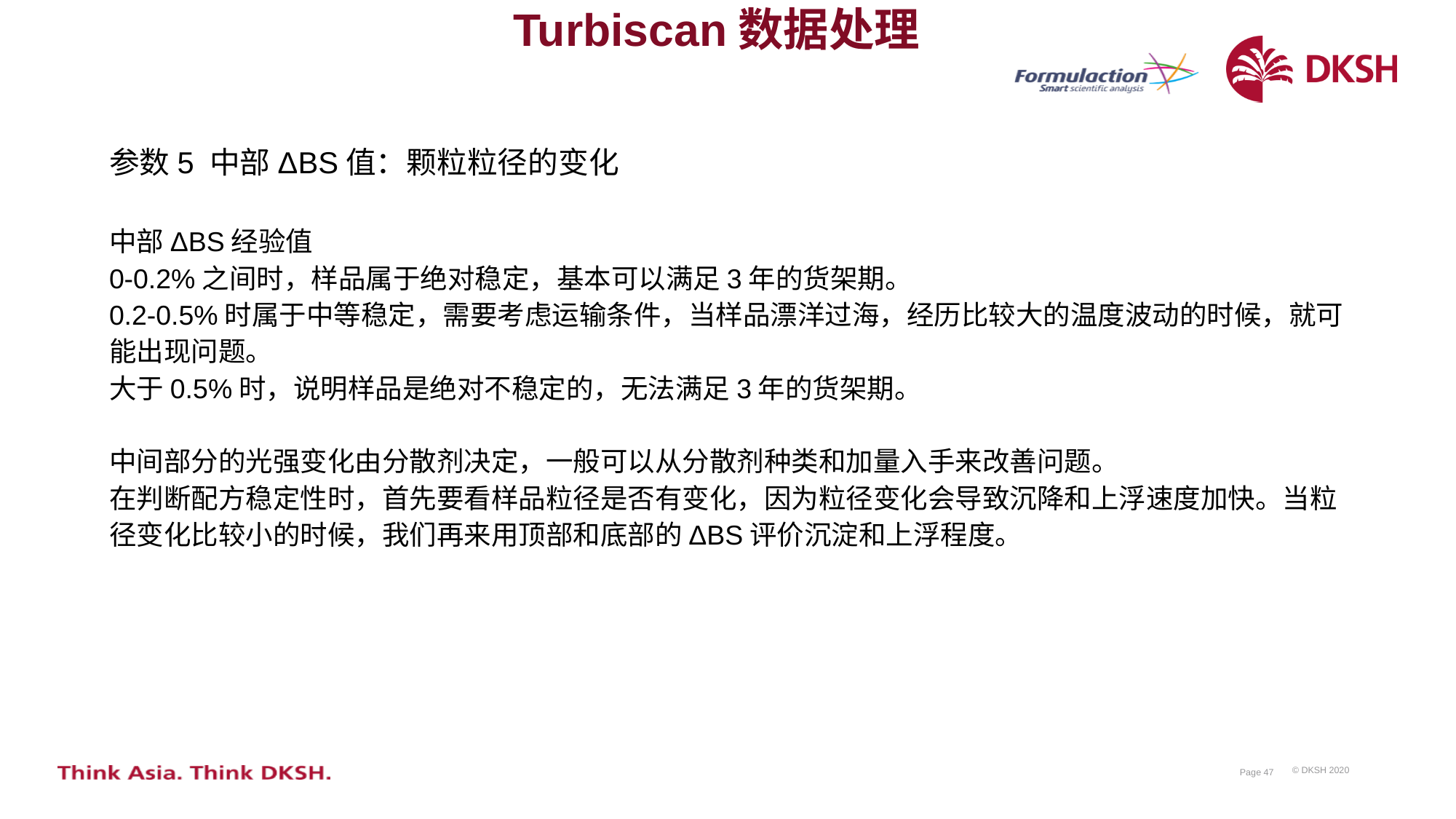

Turbiscan数据处理
参数5 中部ΔBS值：颗粒粒径的变化

中部ΔBS经验值
0-0.2%之间时，样品属于绝对稳定，基本可以满足3年的货架期。
0.2-0.5%时属于中等稳定，需要考虑运输条件，当样品漂洋过海，经历比较大的温度波动的时候，就可能出现问题。
大于0.5%时，说明样品是绝对不稳定的，无法满足3年的货架期。

中间部分的光强变化由分散剂决定，一般可以从分散剂种类和加量入手来改善问题。
在判断配方稳定性时，首先要看样品粒径是否有变化，因为粒径变化会导致沉降和上浮速度加快。当粒径变化比较小的时候，我们再来用顶部和底部的ΔBS评价沉淀和上浮程度。